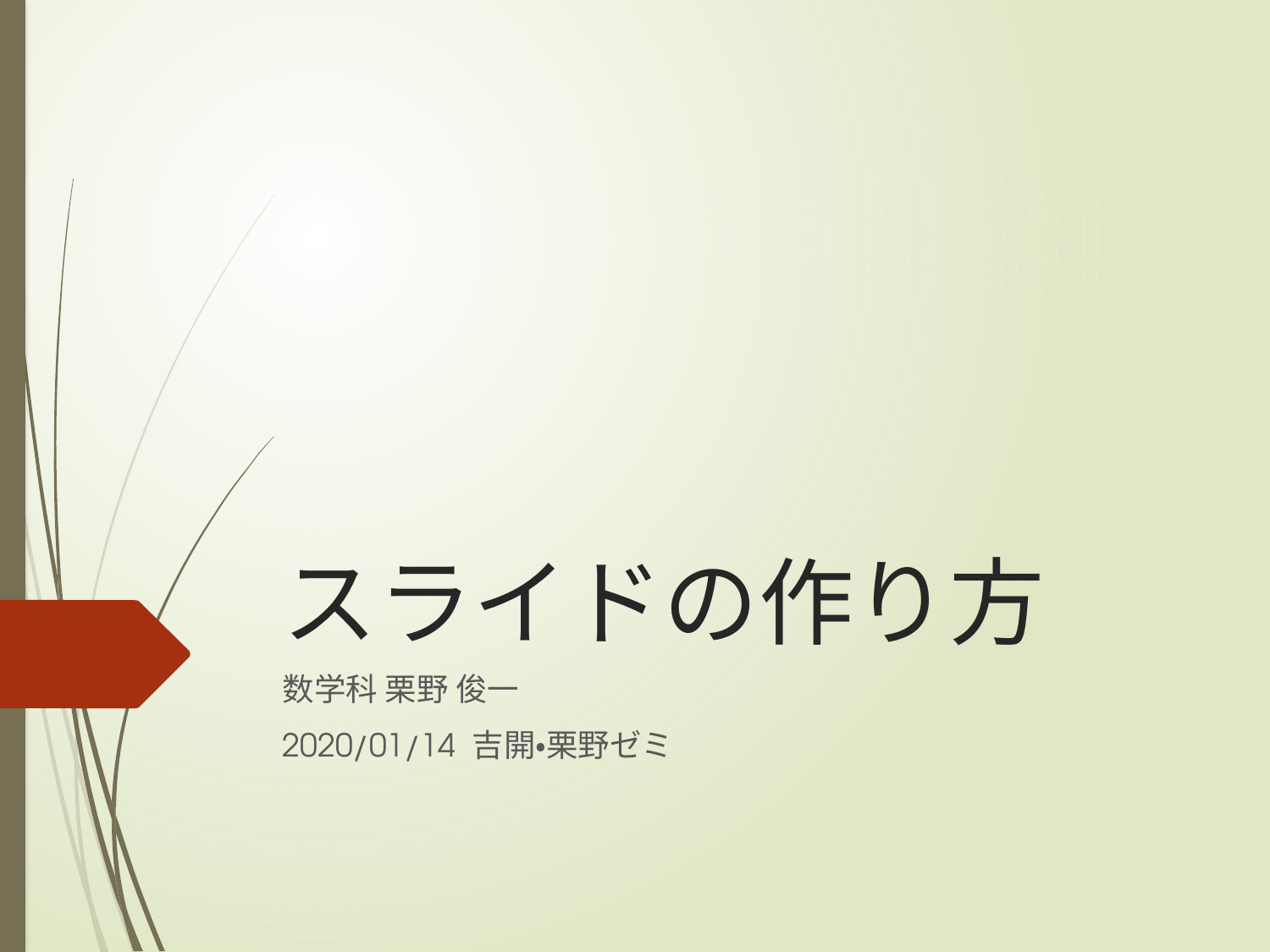

# スライドの作り方
数学科 栗野 俊一
2020/01/14 吉開・栗野ゼミ